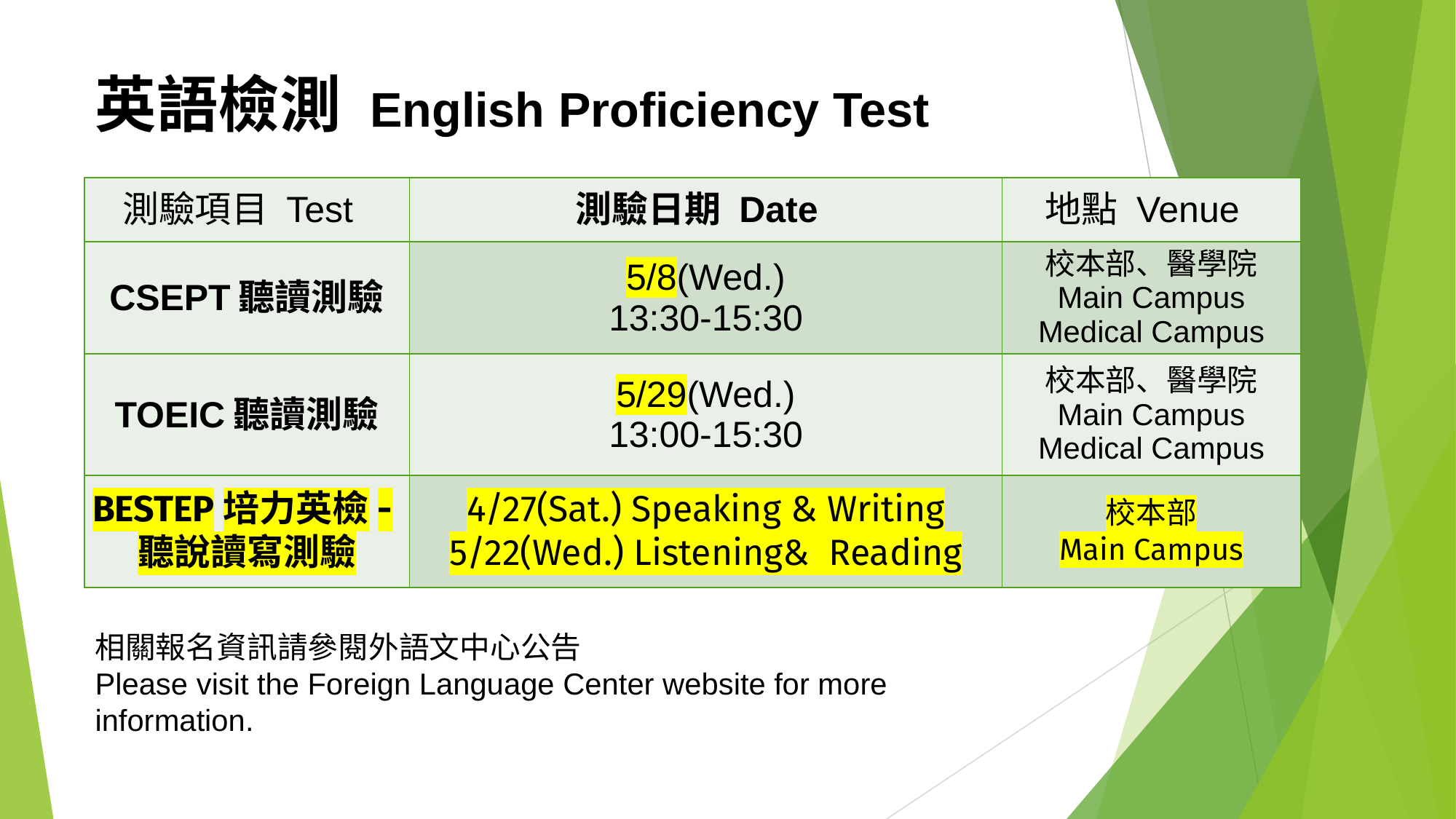

英語檢測 English Proficiency Test
| 測驗項目 Test | 測驗日期 Date | 地點 Venue |
| --- | --- | --- |
| CSEPT聽讀測驗 | 5/8(Wed.) 13:30-15:30 | 校本部、醫學院 Main Campus Medical Campus |
| TOEIC聽讀測驗 | 5/29(Wed.) 13:00-15:30 | 校本部、醫學院 Main Campus Medical Campus |
| BESTEP培力英檢-聽說讀寫測驗 | 4/27(Sat.) Speaking & Writing 5/22(Wed.) Listening& Reading | 校本部 Main Campus |
相關報名資訊請參閱外語文中心公告
Please visit the Foreign Language Center website for more information.